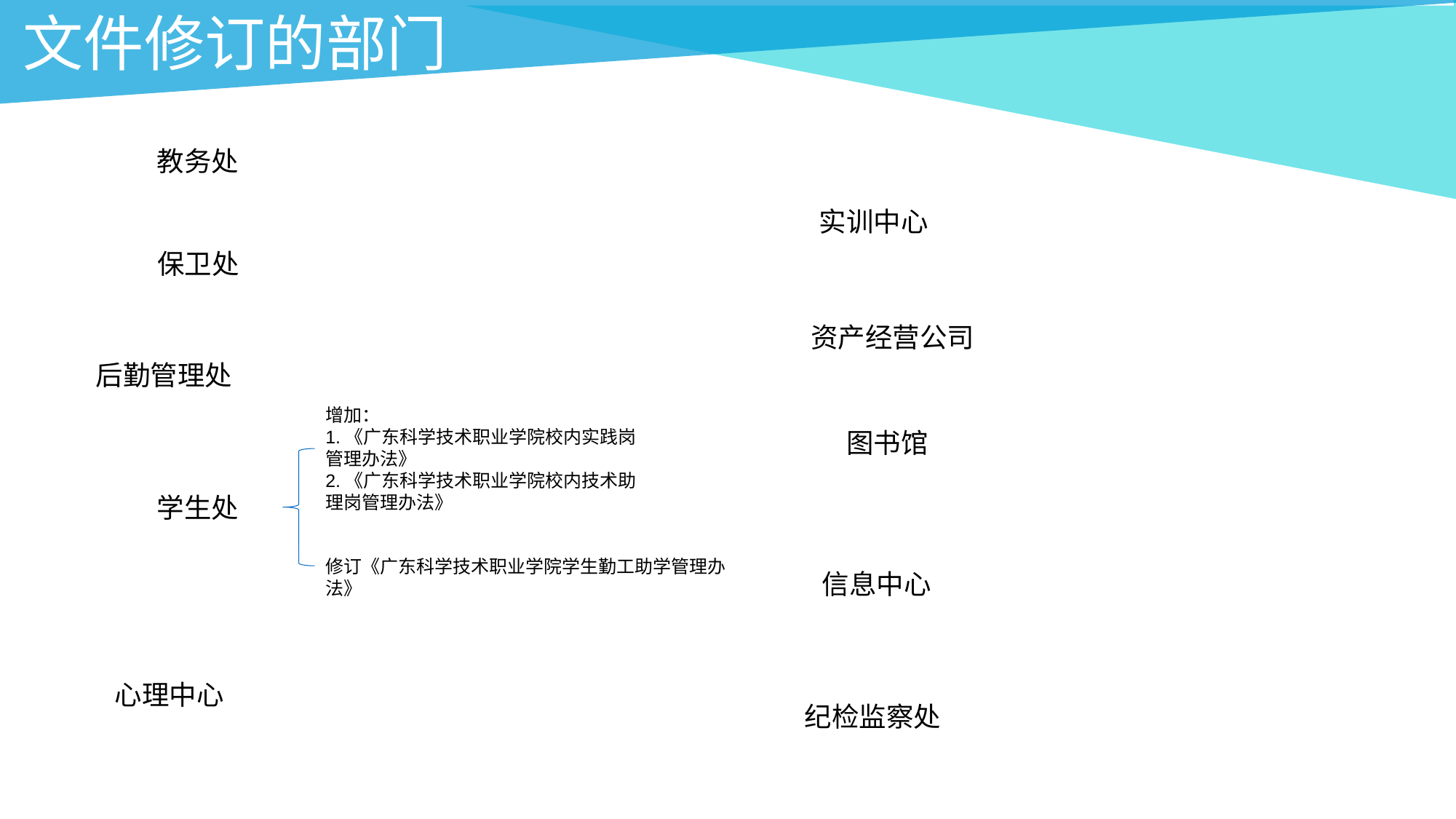

文件修订的部门
教务处
实训中心
保卫处
资产经营公司
后勤管理处
增加：
1.《广东科学技术职业学院校内实践岗管理办法》
2.《广东科学技术职业学院校内技术助理岗管理办法》
图书馆

学生处
修订《广东科学技术职业学院学生勤工助学管理办法》
信息中心
心理中心
纪检监察处